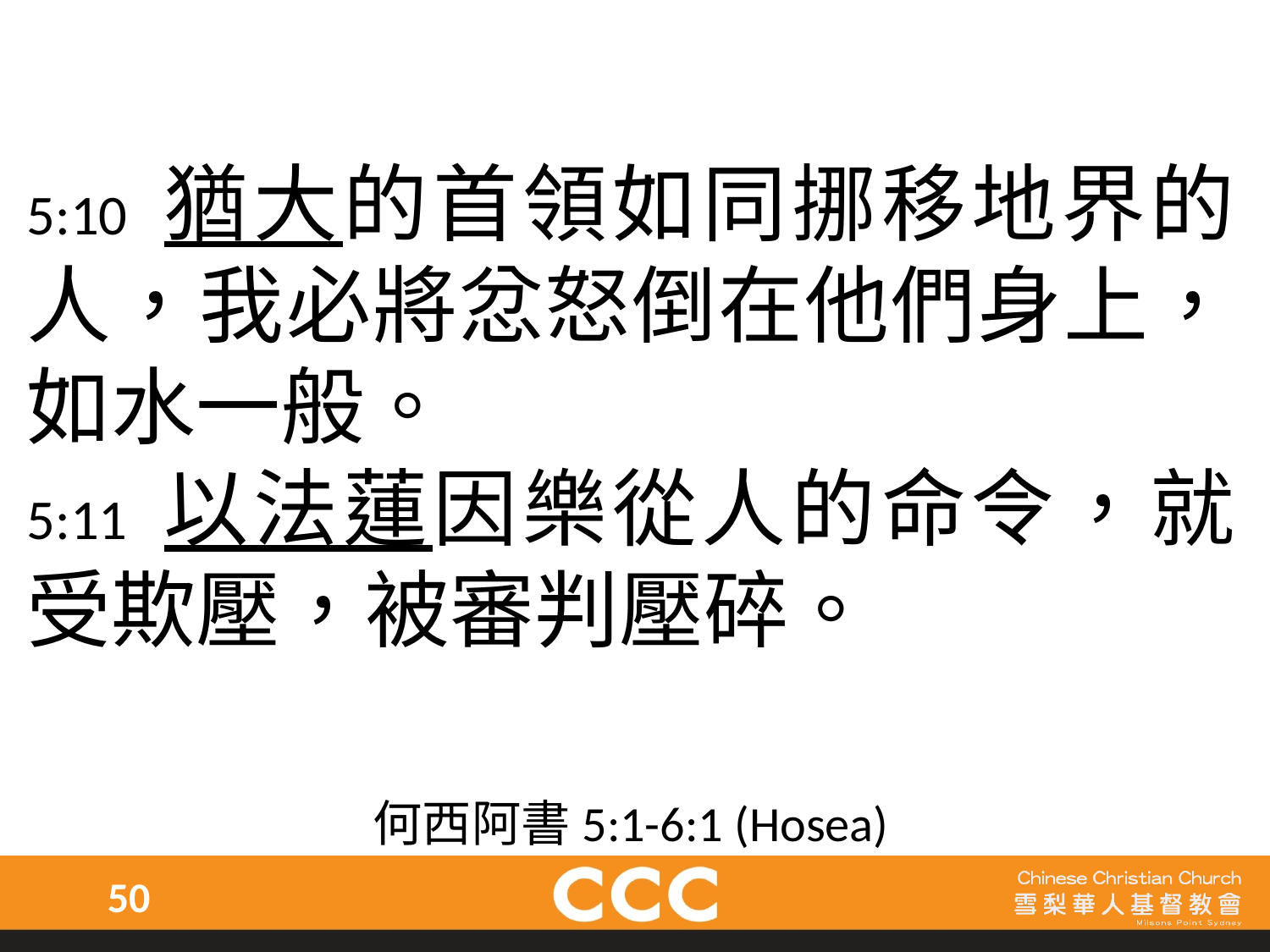

5:10 猶大的首領如同挪移地界的人，我必將忿怒倒在他們身上，如水一般。
5:11 以法蓮因樂從人的命令，就受欺壓，被審判壓碎。
何西阿書5:1-6:1 (Hosea)
50